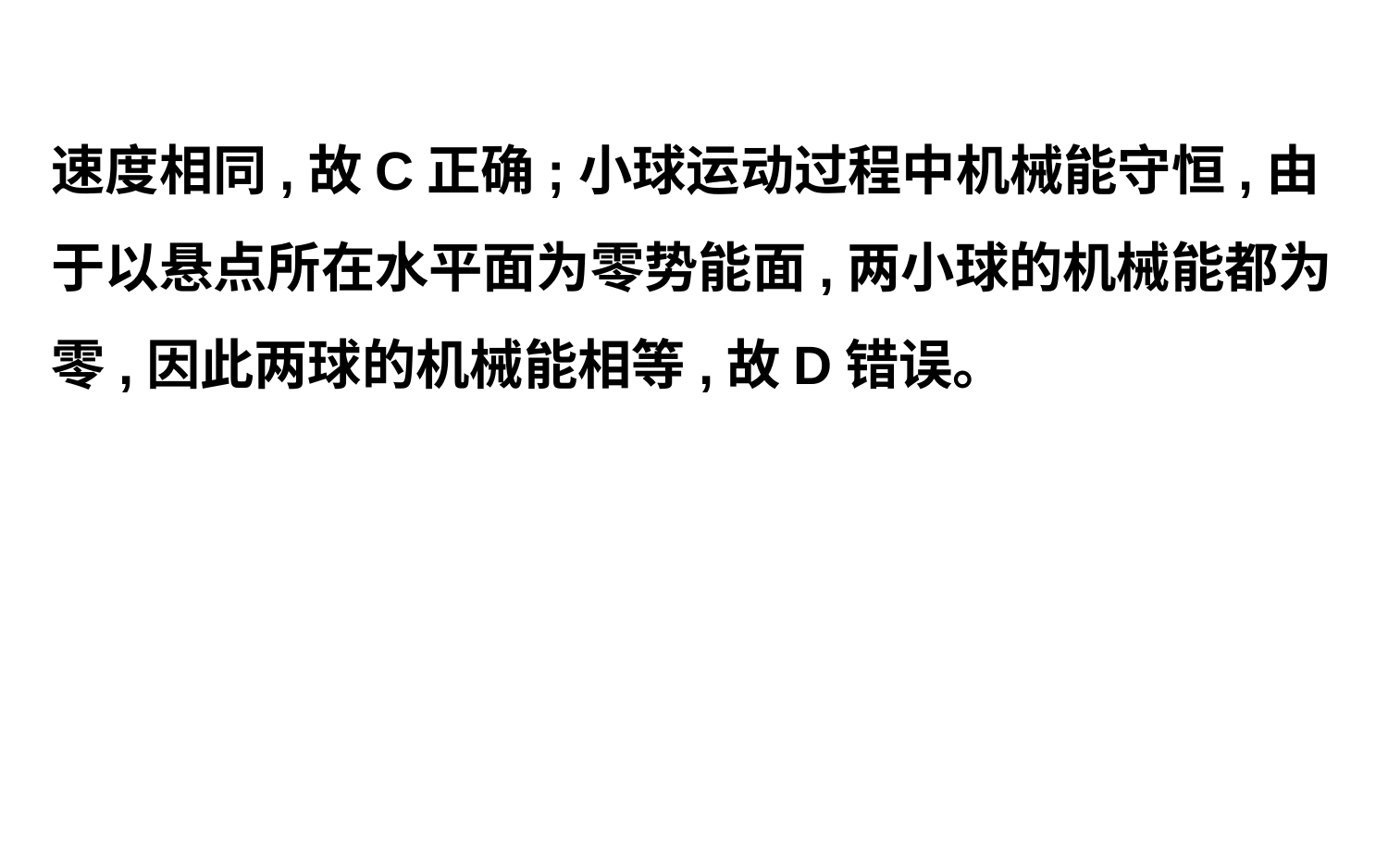

速度相同,故C正确;小球运动过程中机械能守恒,由于以悬点所在水平面为零势能面,两小球的机械能都为零,因此两球的机械能相等,故D错误。